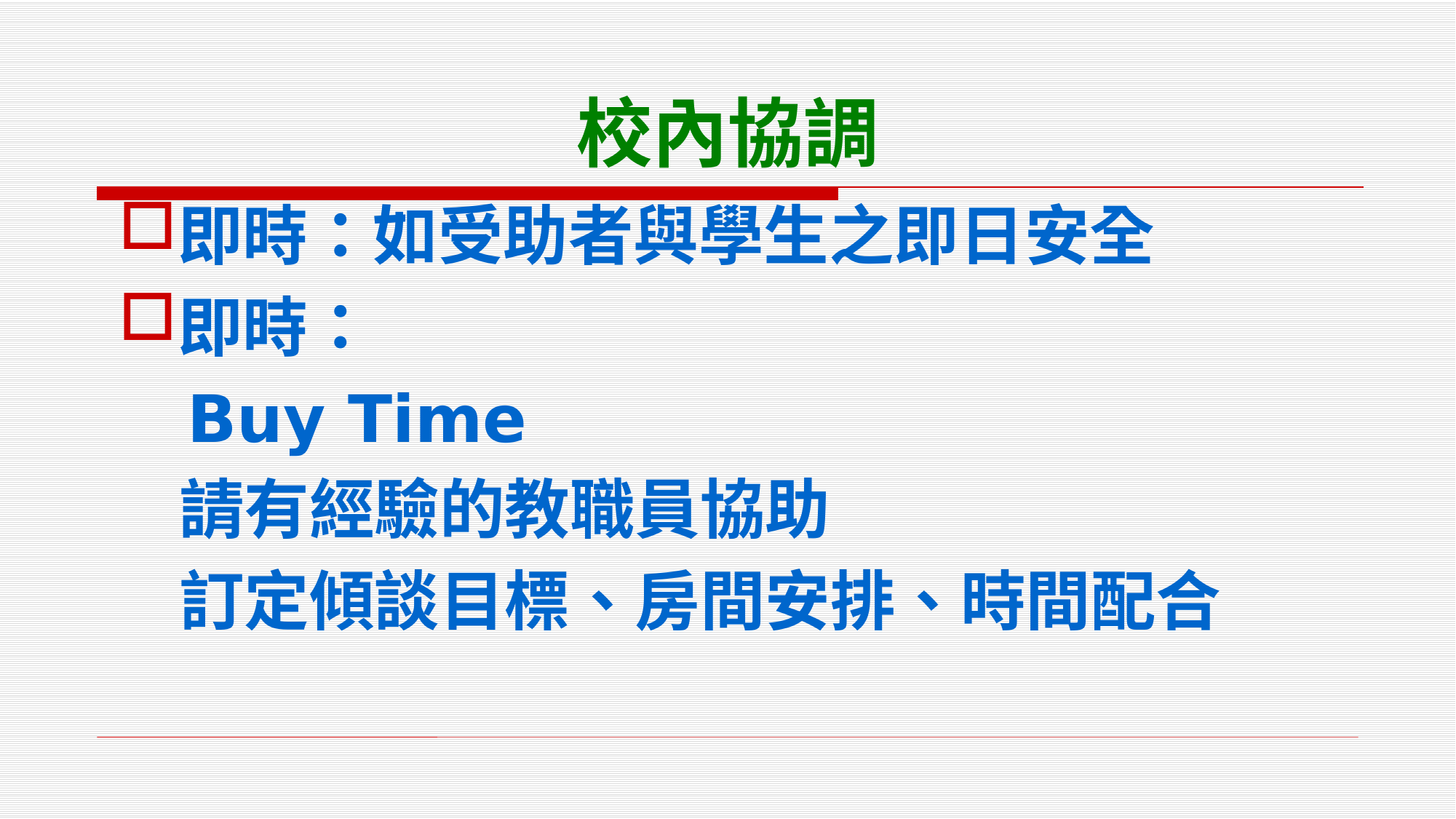

# 校內協調
即時：如受助者與學生之即日安全
即時：
   Buy Time
   請有經驗的教職員協助
   訂定傾談目標、房間安排、時間配合